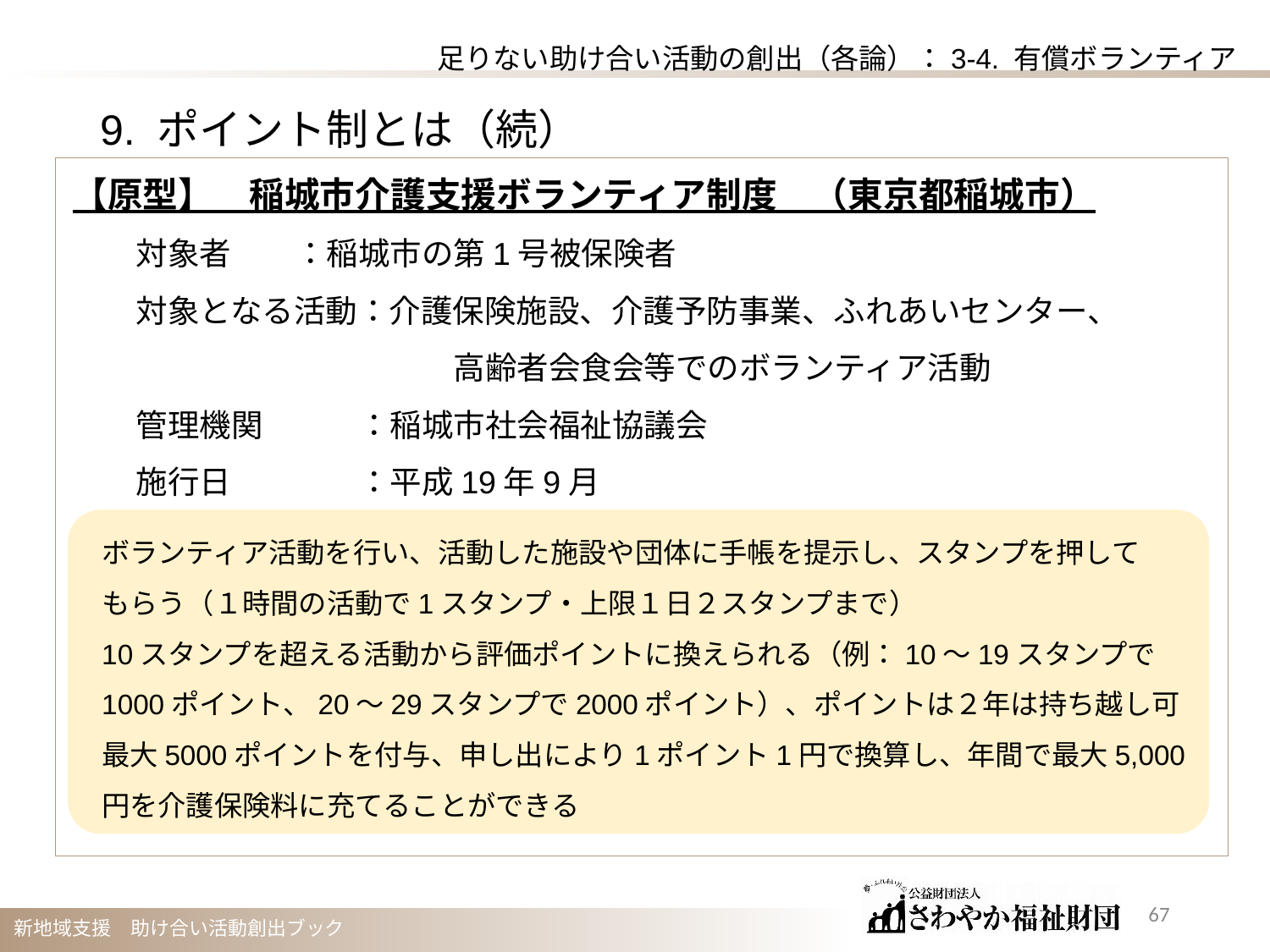

足りない助け合い活動の創出（各論）：3-4. 有償ボランティア
9. ポイント制とは（続）

【原型】　稲城市介護支援ボランティア制度　（東京都稲城市）
対象者	　：稲城市の第1号被保険者
対象となる活動：介護保険施設、介護予防事業、ふれあいセンター、
		　　高齢者会食会等でのボランティア活動
管理機関　　　：稲城市社会福祉協議会
施行日　　　　：平成19年9月

ボランティア活動を行い、活動した施設や団体に手帳を提示し、スタンプを押して
もらう（１時間の活動で1スタンプ・上限１日２スタンプまで）
10スタンプを超える活動から評価ポイントに換えられる（例：10～19スタンプで1000ポイント、20～29スタンプで2000ポイント）、ポイントは２年は持ち越し可
最大5000ポイントを付与、申し出により1ポイント1円で換算し、年間で最大5,000円を介護保険料に充てることができる
67